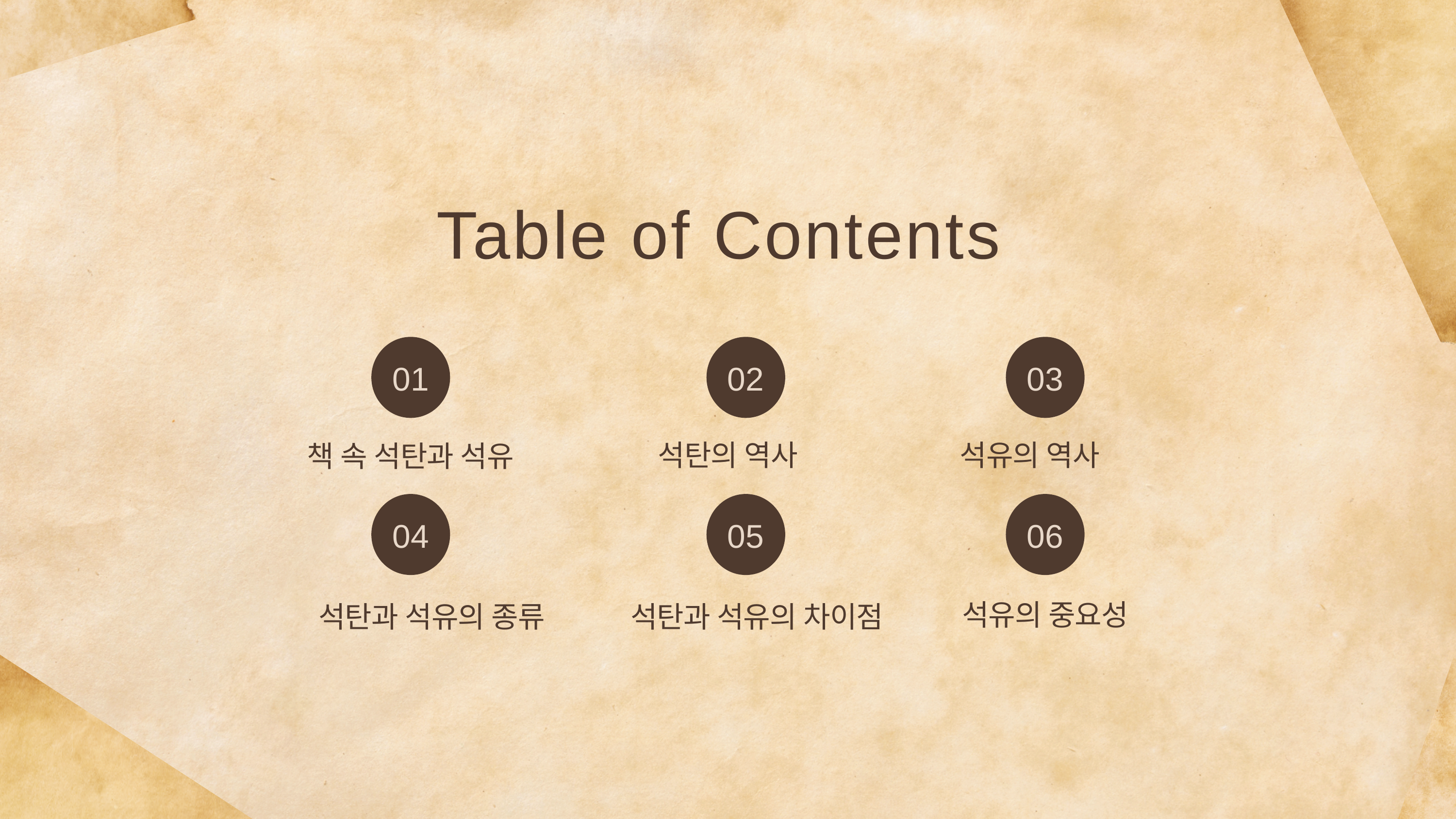

Table of Contents

01

02

03
석탄의 역사
석유의 역사
책 속 석탄과 석유

04

05

06
석유의 중요성
석탄과 석유의 종류
석탄과 석유의 차이점